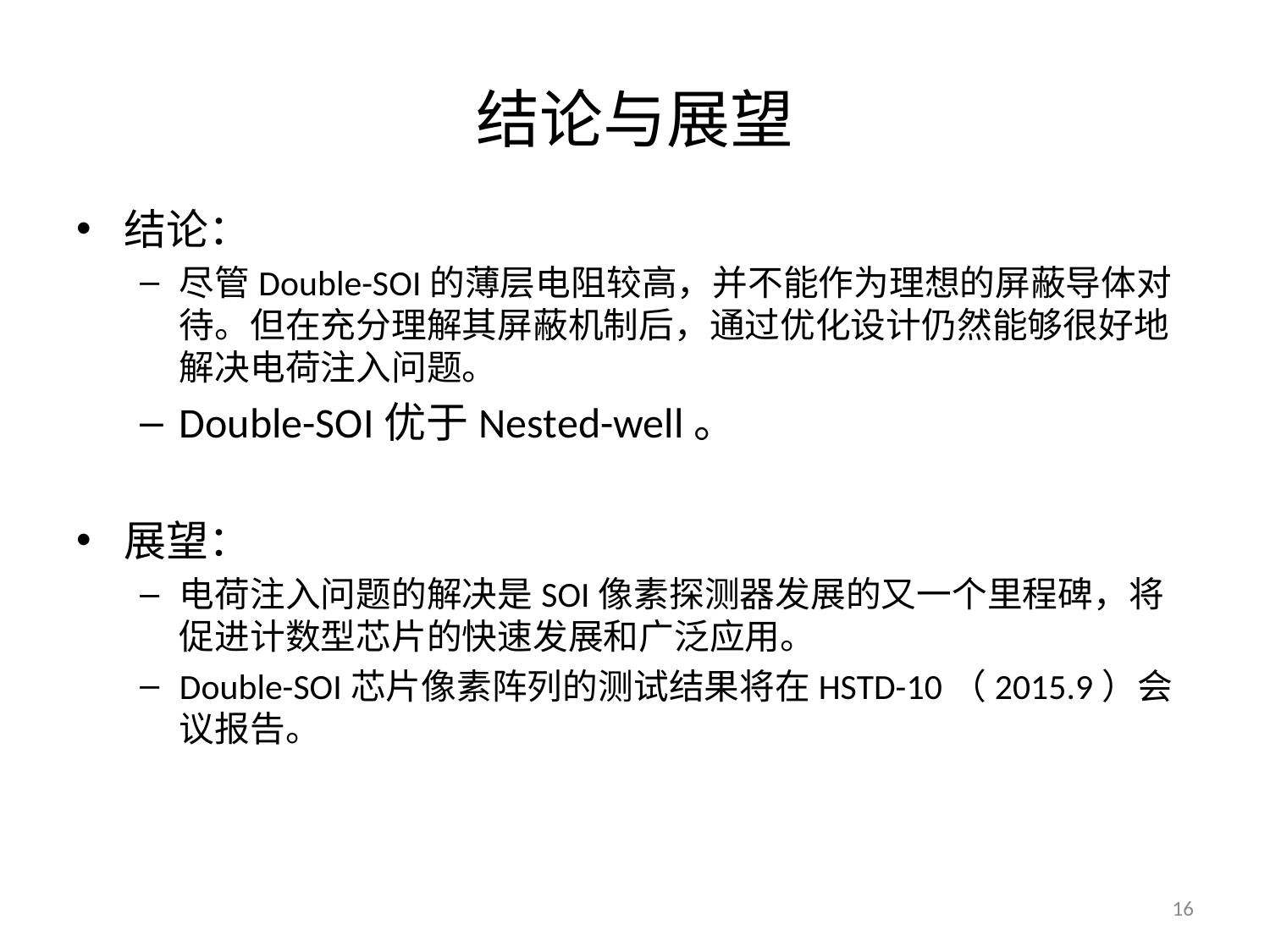

# 结论与展望
结论：
尽管Double-SOI的薄层电阻较高，并不能作为理想的屏蔽导体对待。但在充分理解其屏蔽机制后，通过优化设计仍然能够很好地解决电荷注入问题。
Double-SOI优于Nested-well。

展望：
电荷注入问题的解决是SOI像素探测器发展的又一个里程碑，将促进计数型芯片的快速发展和广泛应用。
Double-SOI芯片像素阵列的测试结果将在HSTD-10（2015.9）会议报告。
16